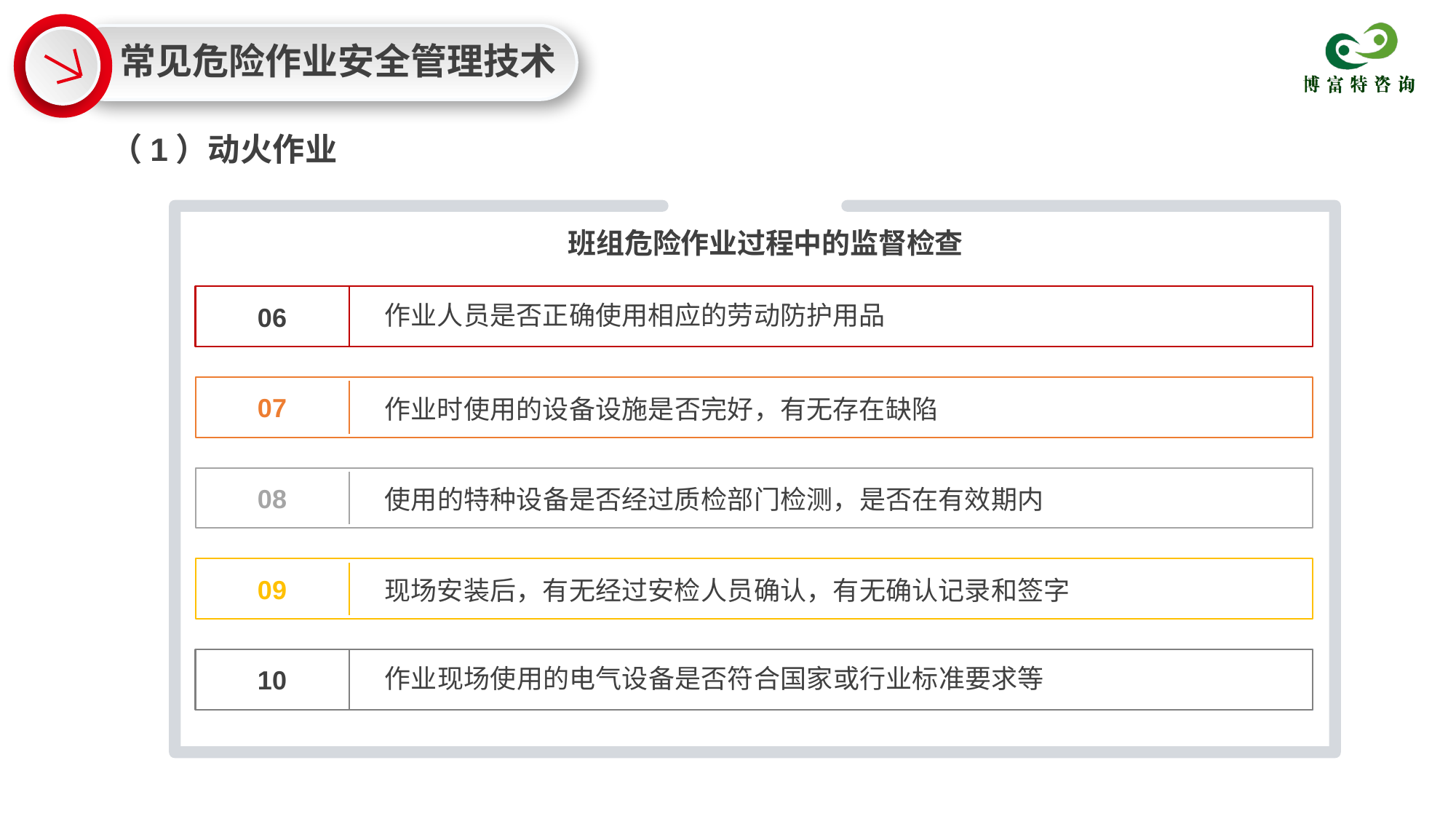

常见危险作业安全管理技术
（1）动火作业

班组危险作业过程中的监督检查

06

作业人员是否正确使用相应的劳动防护用品

07

作业时使用的设备设施是否完好，有无存在缺陷

08

使用的特种设备是否经过质检部门检测，是否在有效期内

09

现场安装后，有无经过安检人员确认，有无确认记录和签字

10

作业现场使用的电气设备是否符合国家或行业标准要求等